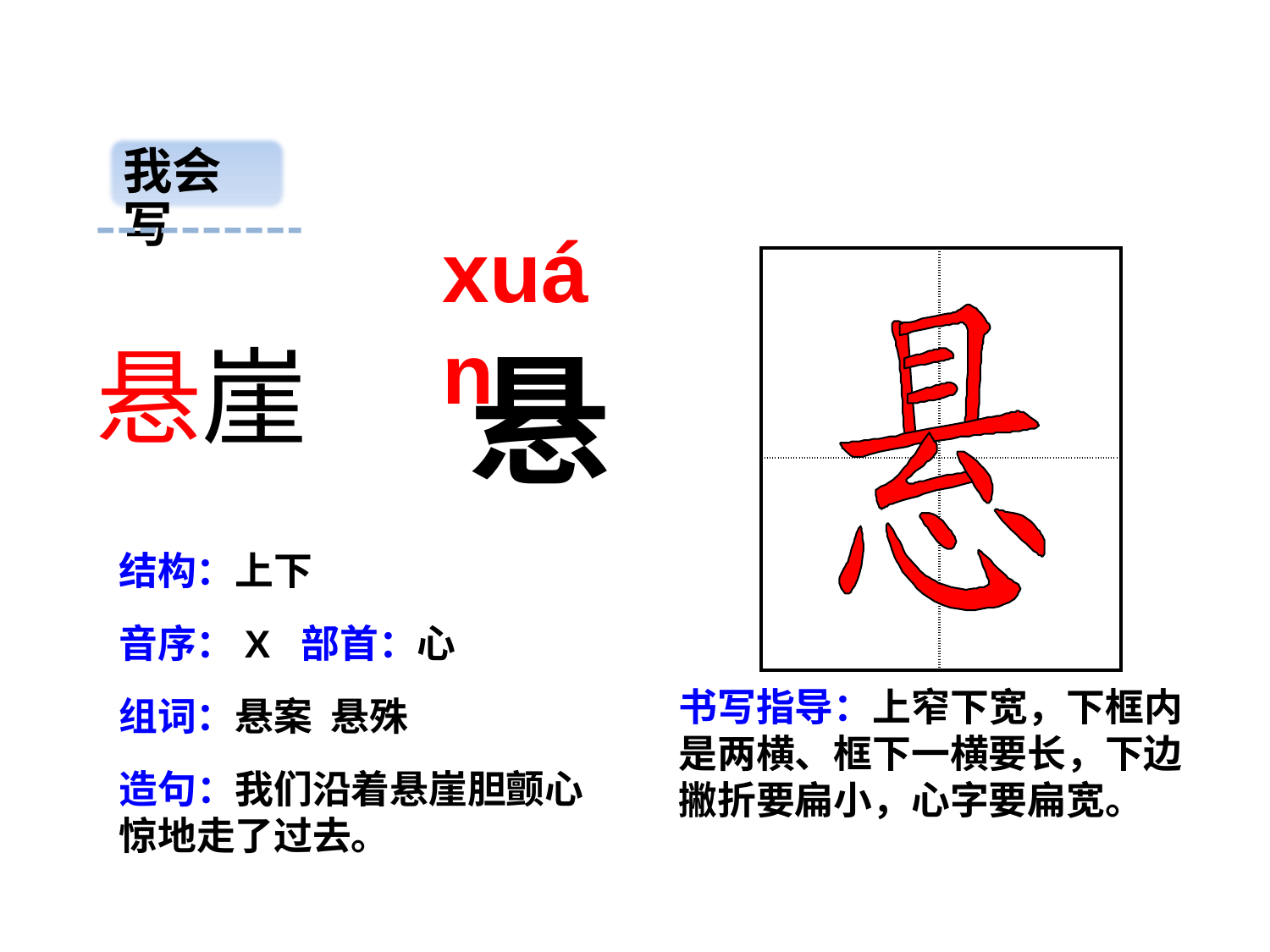

我会写

xuán
|  |  |
| --- | --- |
|  |  |

悬崖
悬

结构：上下
音序：X  部首：心
书写指导：上窄下宽，下框内是两横、框下一横要长，下边撇折要扁小，心字要扁宽。
组词：悬案  悬殊
造句：我们沿着悬崖胆颤心惊地走了过去。